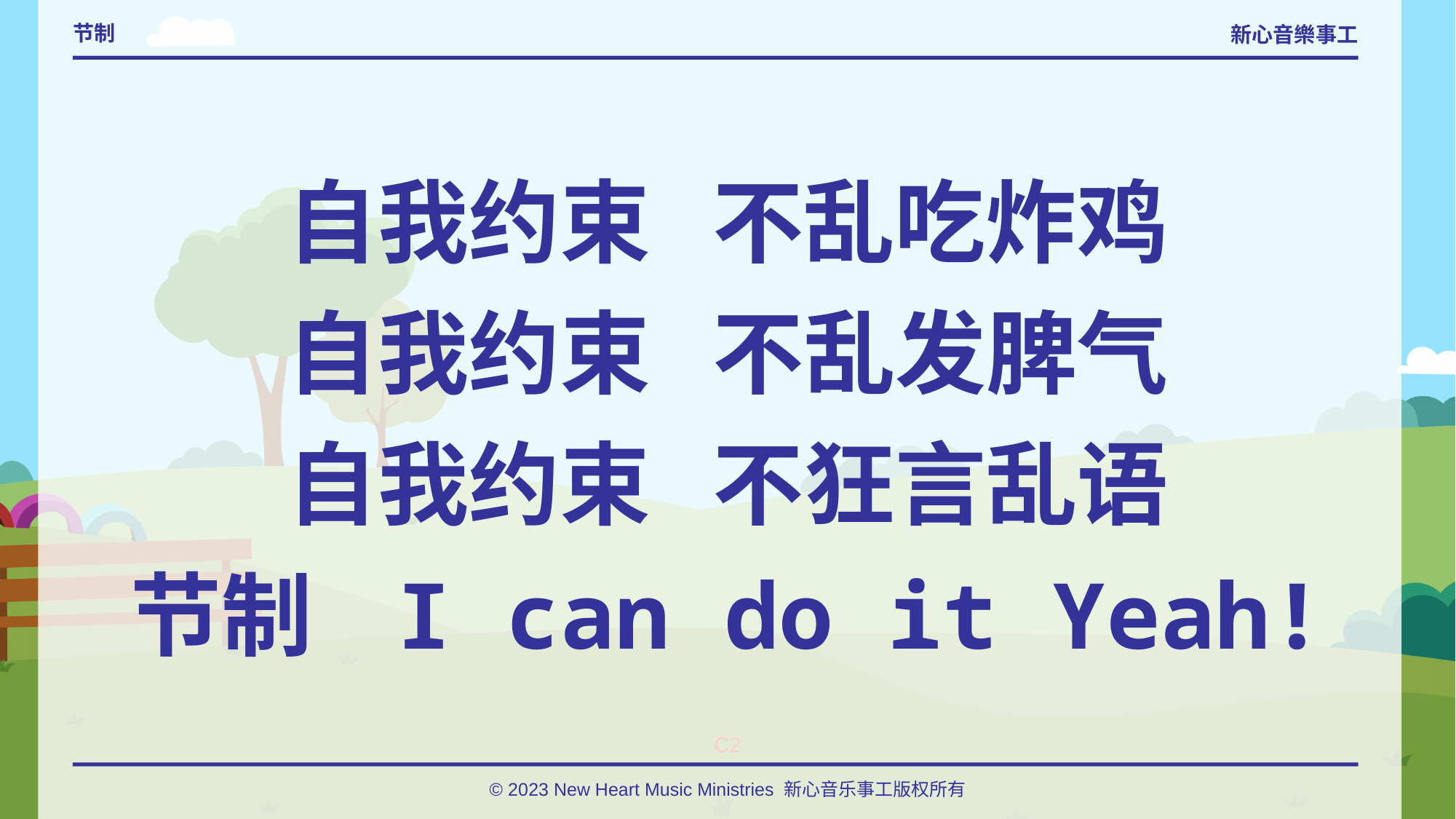

# 节制
自我约束   不乱吃炸鸡
自我约束   不乱发脾气
自我约束   不狂言乱语
节制   I can do it Yeah!
C2
© 2023 New Heart Music Ministries 新心音乐事工版权所有